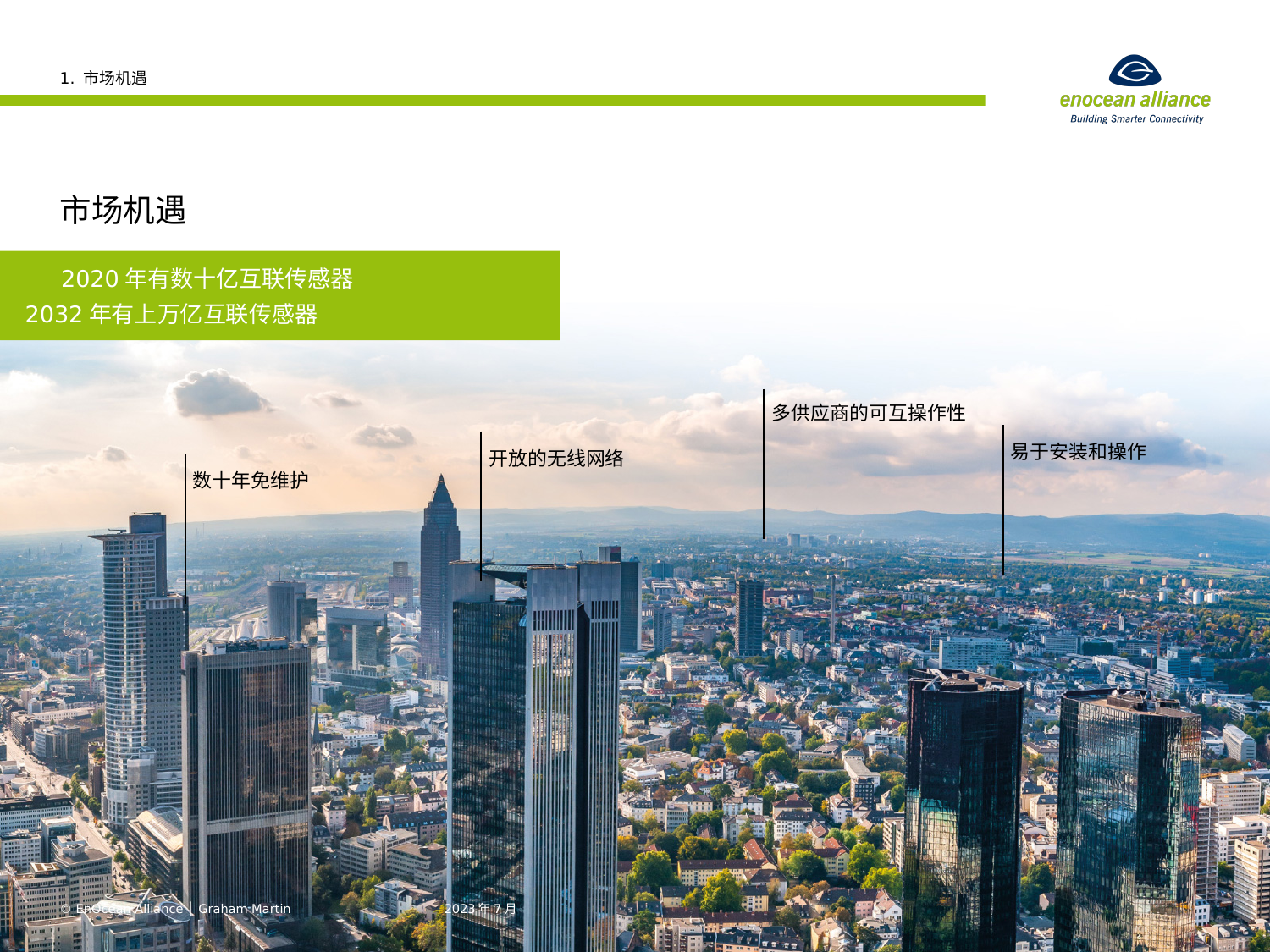

1. 市场机遇
# 市场机遇

2020年有数十亿互联传感器
2032年有上万亿互联传感器

多供应商的可互操作性

易于安装和操作
开放的无线网络

数十年免维护
© EnOcean Alliance │ Graham Martin
2023年7月
3